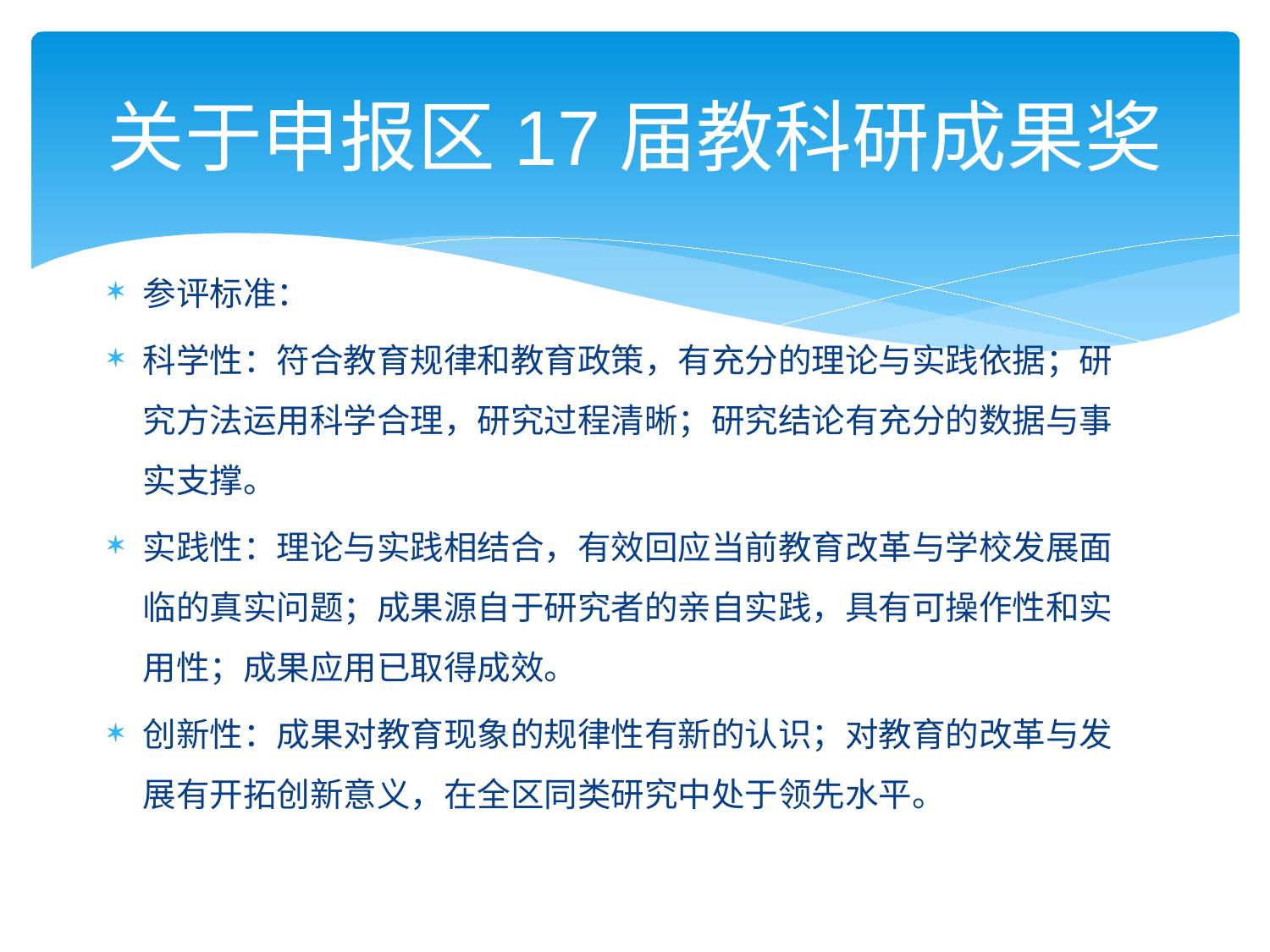

# 关于申报区17届教科研成果奖
参评标准：
科学性：符合教育规律和教育政策，有充分的理论与实践依据；研究方法运用科学合理，研究过程清晰；研究结论有充分的数据与事实支撑。
实践性：理论与实践相结合，有效回应当前教育改革与学校发展面临的真实问题；成果源自于研究者的亲自实践，具有可操作性和实用性；成果应用已取得成效。
创新性：成果对教育现象的规律性有新的认识；对教育的改革与发展有开拓创新意义，在全区同类研究中处于领先水平。